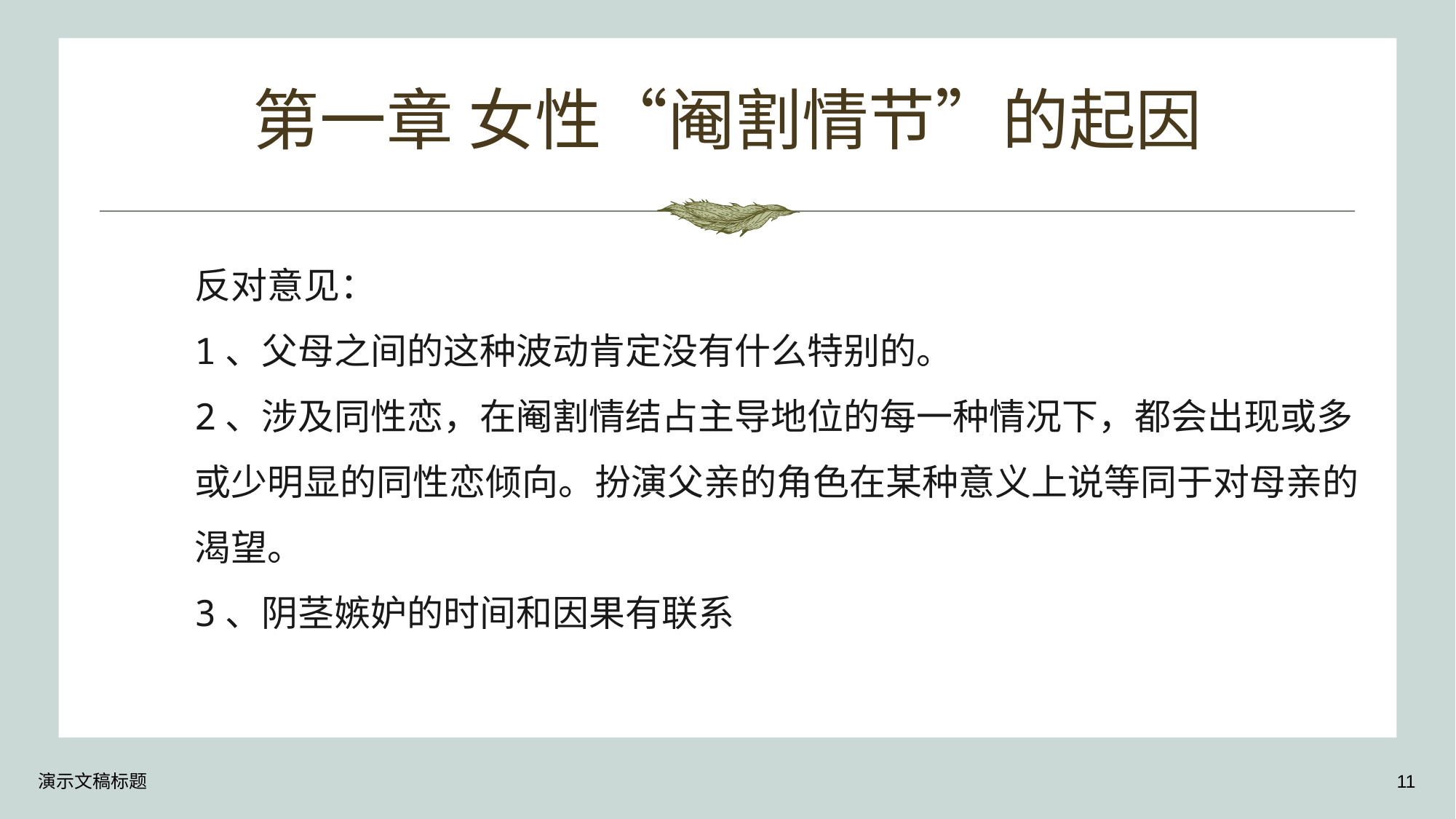

# 第一章 女性“阉割情节”的起因
反对意见：
1、父母之间的这种波动肯定没有什么特别的。
2、涉及同性恋，在阉割情结占主导地位的每一种情况下，都会出现或多或少明显的同性恋倾向。扮演父亲的角色在某种意义上说等同于对母亲的渴望。
3、阴茎嫉妒的时间和因果有联系
演示文稿标题
11